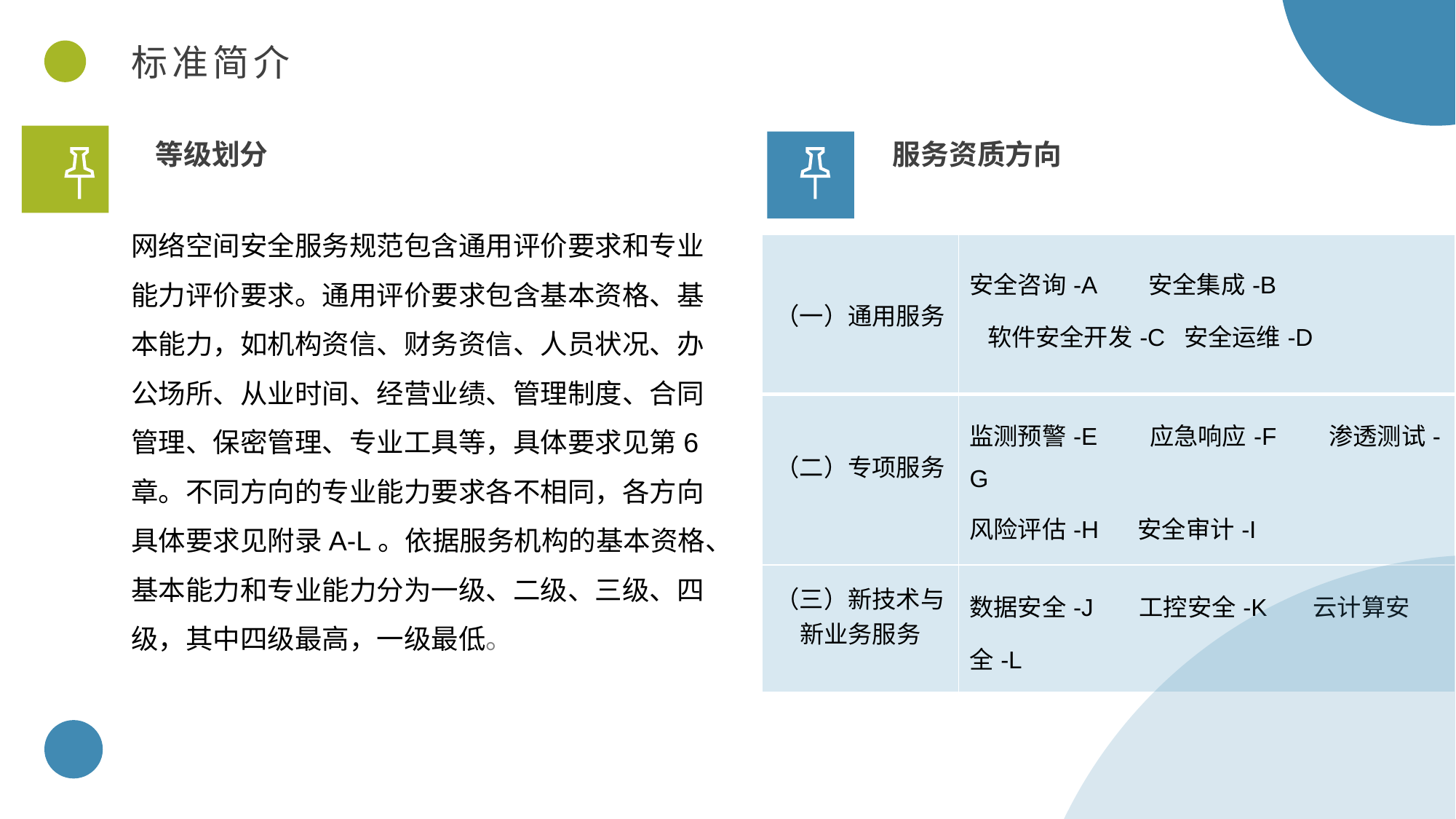

标准简介

等级划分
服务资质方向

网络空间安全服务规范包含通用评价要求和专业能力评价要求。通用评价要求包含基本资格、基本能力，如机构资信、财务资信、人员状况、办公场所、从业时间、经营业绩、管理制度、合同管理、保密管理、专业工具等，具体要求见第6章。不同方向的专业能力要求各不相同，各方向具体要求见附录A-L。依据服务机构的基本资格、基本能力和专业能力分为一级、二级、三级、四级，其中四级最高，一级最低。
| （一）通用服务 | 安全咨询-A 安全集成-B 软件安全开发-C 安全运维-D |
| --- | --- |
| （二）专项服务 | 监测预警-E 应急响应-F 渗透测试-G 风险评估-H 安全审计-I |
| （三）新技术与新业务服务 | 数据安全-J 工控安全-K 云计算安全-L |